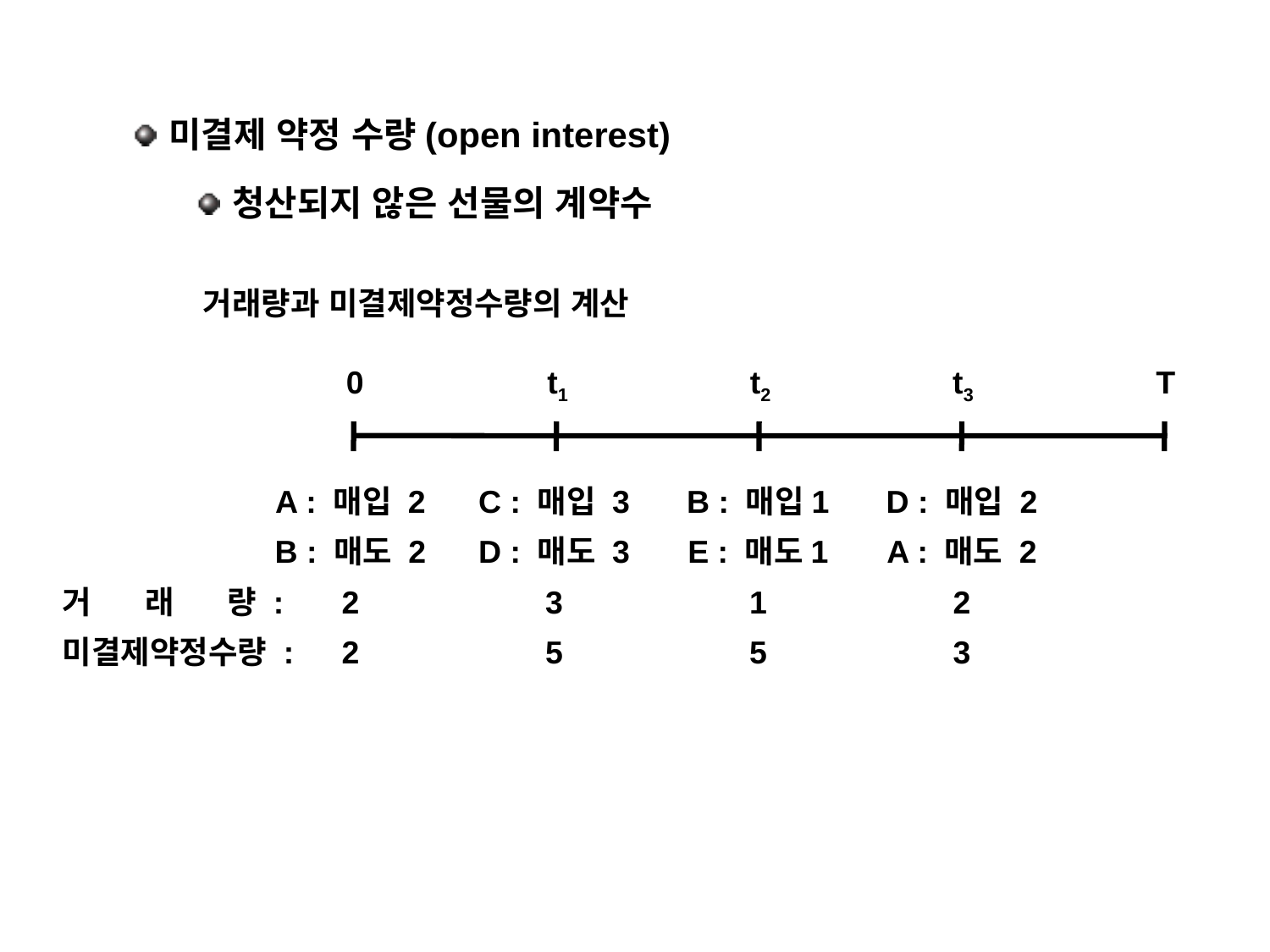

미결제 약정 수량(open interest)
청산되지 않은 선물의 계약수
거래량과 미결제약정수량의 계산
0
t1
t2
t3
T
A : 매입 2
C : 매입 3
B : 매입1
D : 매입 2
B : 매도 2
D : 매도 3
E : 매도1
A : 매도 2
거      래      량 :
2
3
1
2
미결제약정수량 :
2
5
5
3